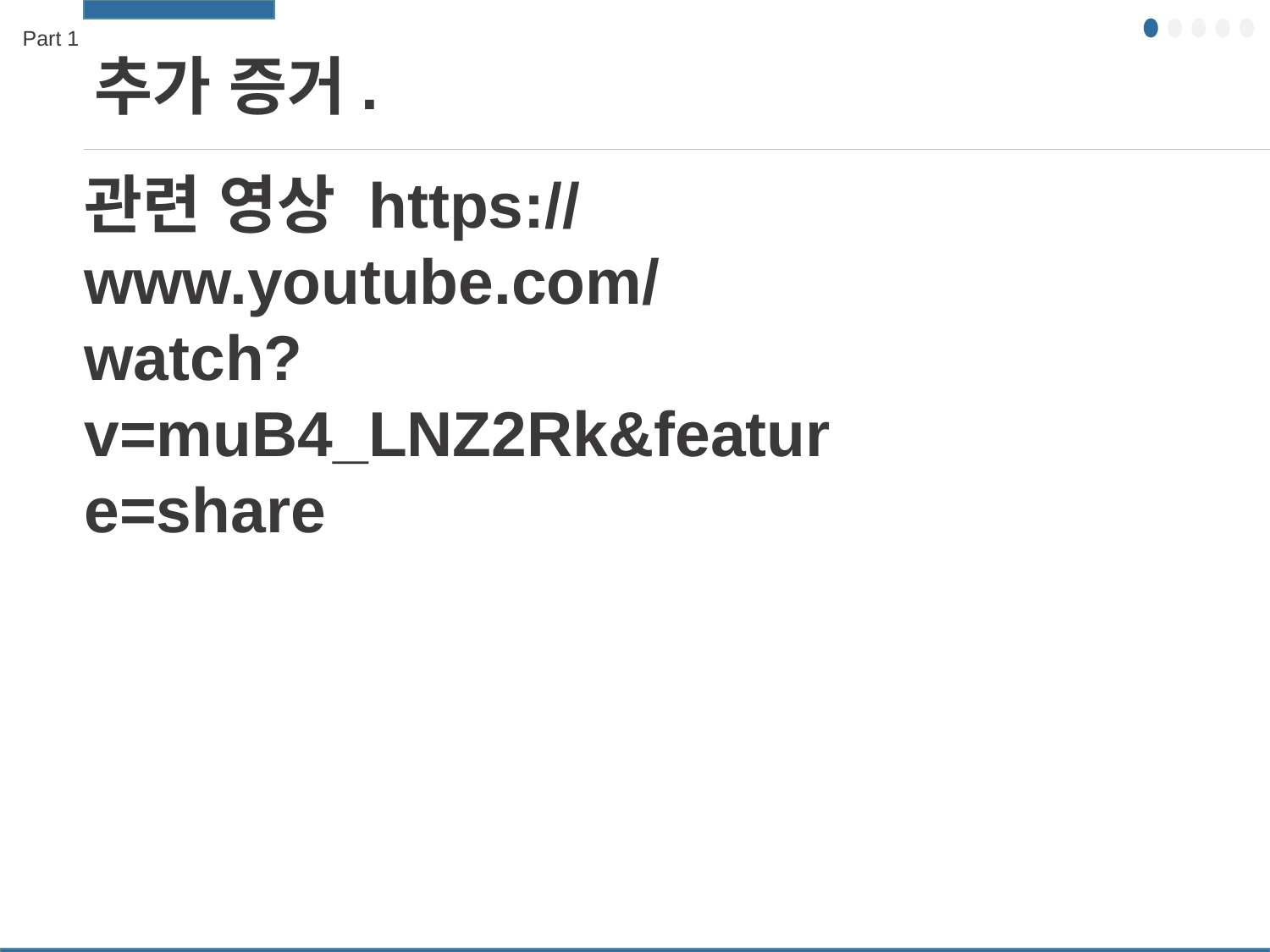

Part 1
추가 증거.
관련 영상 https://www.youtube.com/watch?v=muB4_LNZ2Rk&feature=share